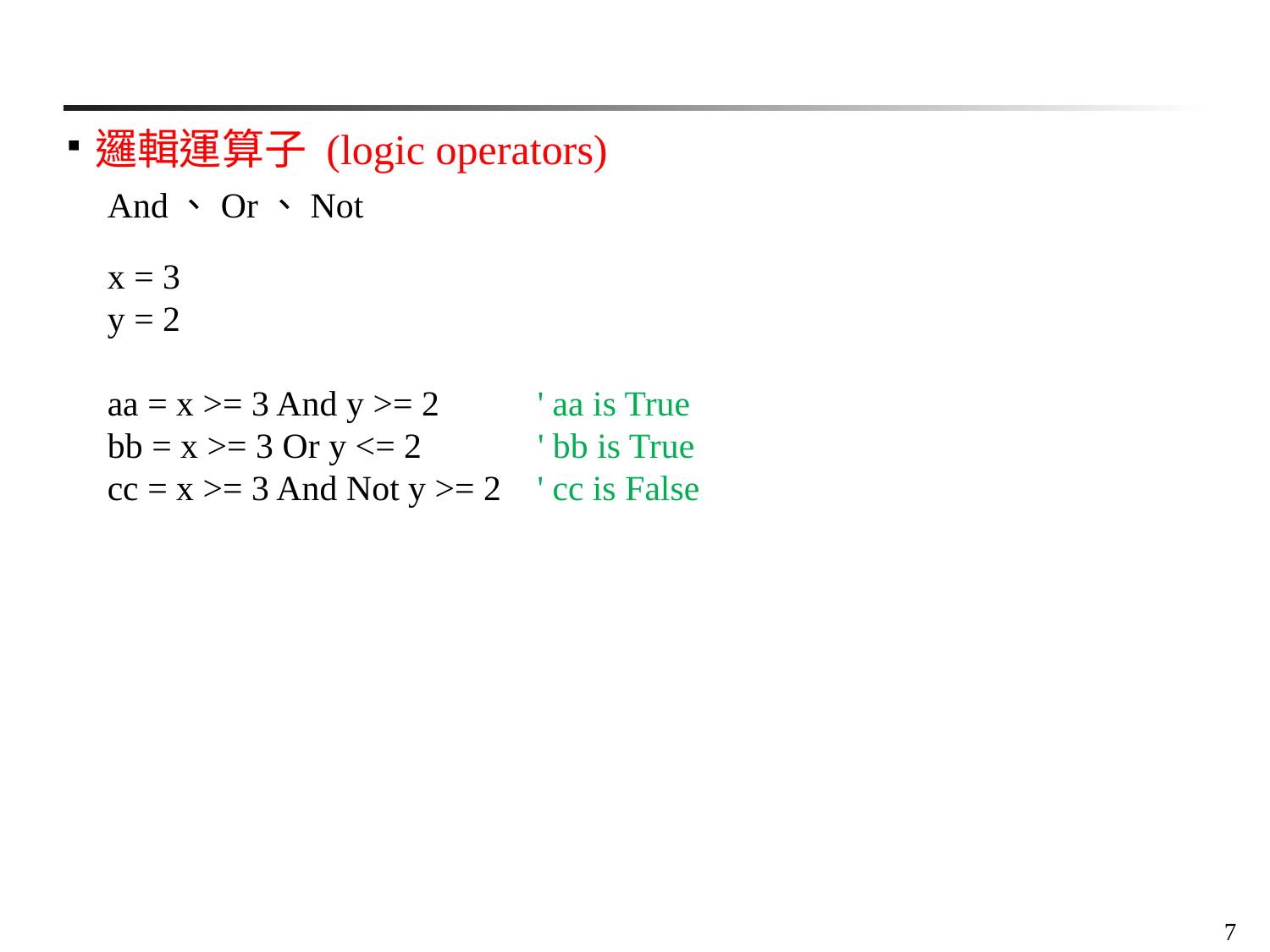

邏輯運算子 (logic operators)
And、Or、Not
x = 3
y = 2

aa = x >= 3 And y >= 2           ' aa is True
bb = x >= 3 Or y <= 2             ' bb is True
cc = x >= 3 And Not y >= 2    ' cc is False
7